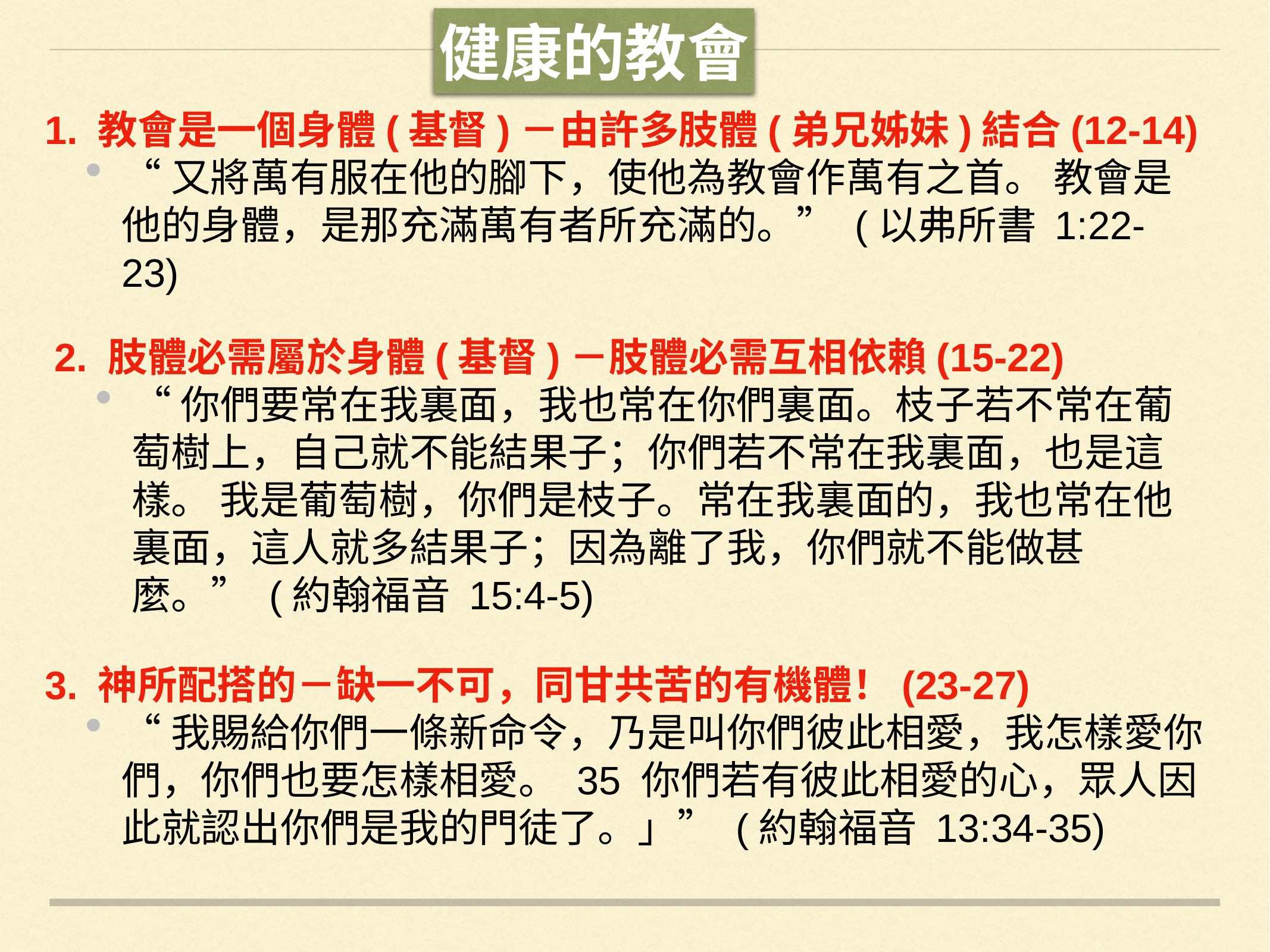

健康的教會
1. 教會是一個身體(基督)－由許多肢體(弟兄姊妹)結合(12-14)
“又將萬有服在他的腳下，使他為教會作萬有之首。 教會是他的身體，是那充滿萬有者所充滿的。” (以弗所書 1:22-23)
2. 肢體必需屬於身體(基督)－肢體必需互相依賴(15-22)
“你們要常在我裏面，我也常在你們裏面。枝子若不常在葡萄樹上，自己就不能結果子；你們若不常在我裏面，也是這樣。 我是葡萄樹，你們是枝子。常在我裏面的，我也常在他裏面，這人就多結果子；因為離了我，你們就不能做甚麼。” (約翰福音 15:4-5)
3. 神所配搭的－缺一不可，同甘共苦的有機體！(23-27)
“我賜給你們一條新命令，乃是叫你們彼此相愛，我怎樣愛你們，你們也要怎樣相愛。 35 你們若有彼此相愛的心，眾人因此就認出你們是我的門徒了。」” (約翰福音 13:34-35)